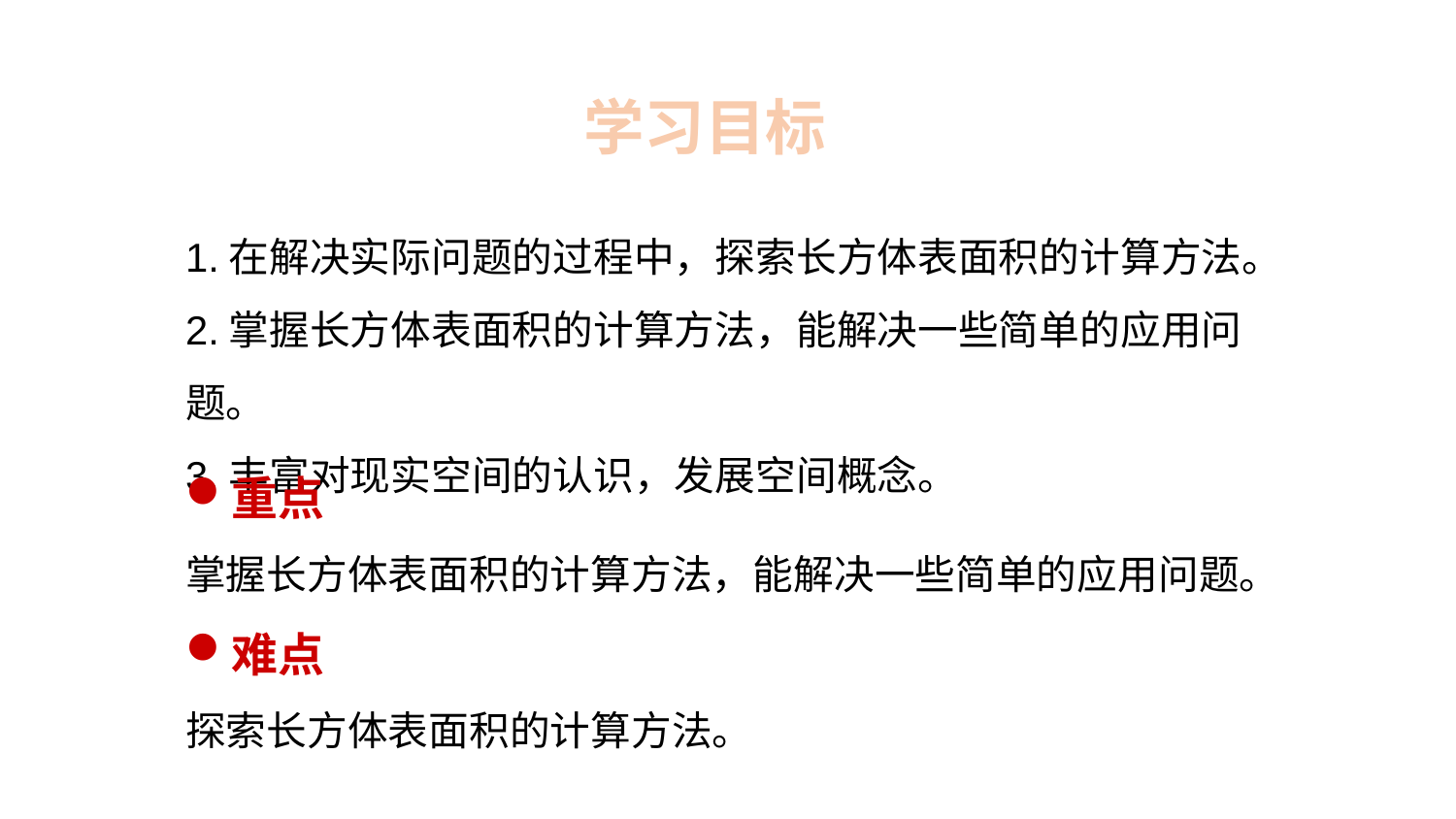

学习目标
1.在解决实际问题的过程中，探索长方体表面积的计算方法。
2.掌握长方体表面积的计算方法，能解决一些简单的应用问题。
3.丰富对现实空间的认识，发展空间概念。
重点
掌握长方体表面积的计算方法，能解决一些简单的应用问题。
难点
探索长方体表面积的计算方法。